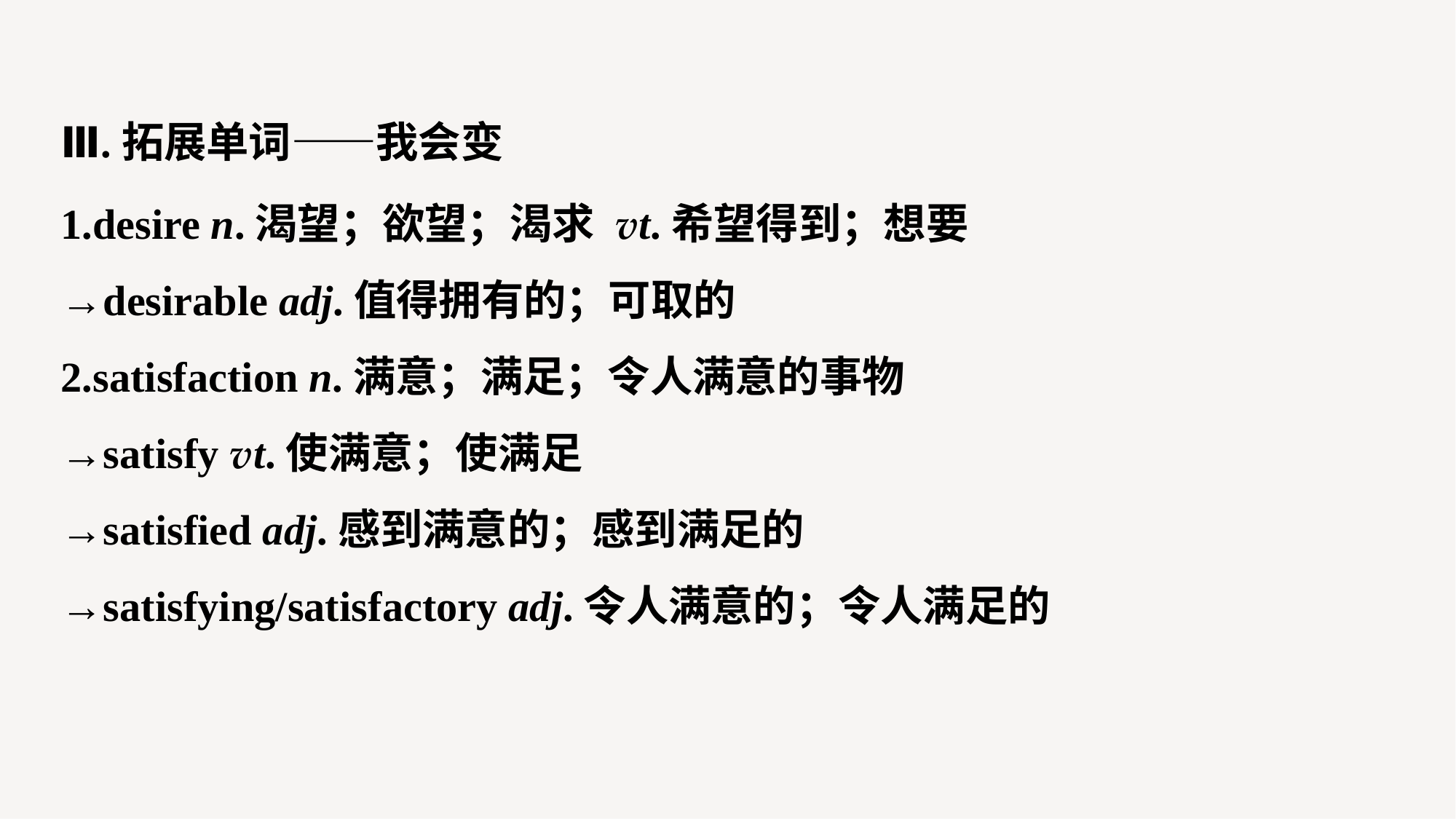

Ⅲ.拓展单词——我会变
1.desire n.渴望；欲望；渴求 vt.希望得到；想要
→desirable adj.值得拥有的；可取的
2.satisfaction n.满意；满足；令人满意的事物
→satisfy vt.使满意；使满足
→satisfied adj.感到满意的；感到满足的
→satisfying/satisfactory adj.令人满意的；令人满足的